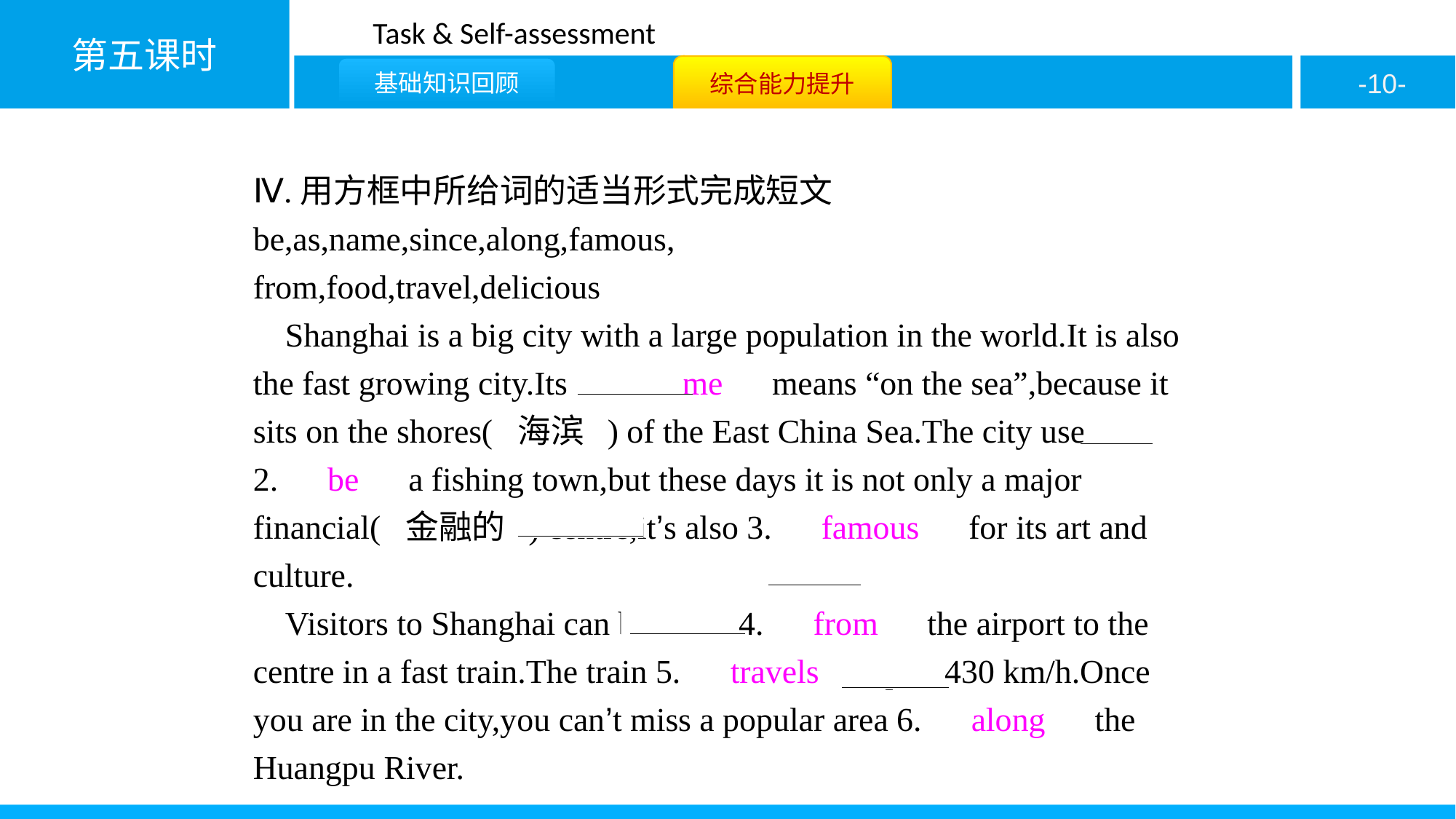

Ⅳ.用方框中所给词的适当形式完成短文
be,as,name,since,along,famous,
from,food,travel,delicious
Shanghai is a big city with a large population in the world.It is also the fast growing city.Its 1.　name　means “on the sea”,because it sits on the shores(  海滨  ) of the East China Sea.The city used to 2.　be　a fishing town,but these days it is not only a major financial(  金融的  ) centre,it’s also 3.　famous　for its art and culture.
Visitors to Shanghai can be taken 4.　from　the airport to the centre in a fast train.The train 5.　travels　up to 430 km/h.Once you are in the city,you can’t miss a popular area 6.　along　the Huangpu River.